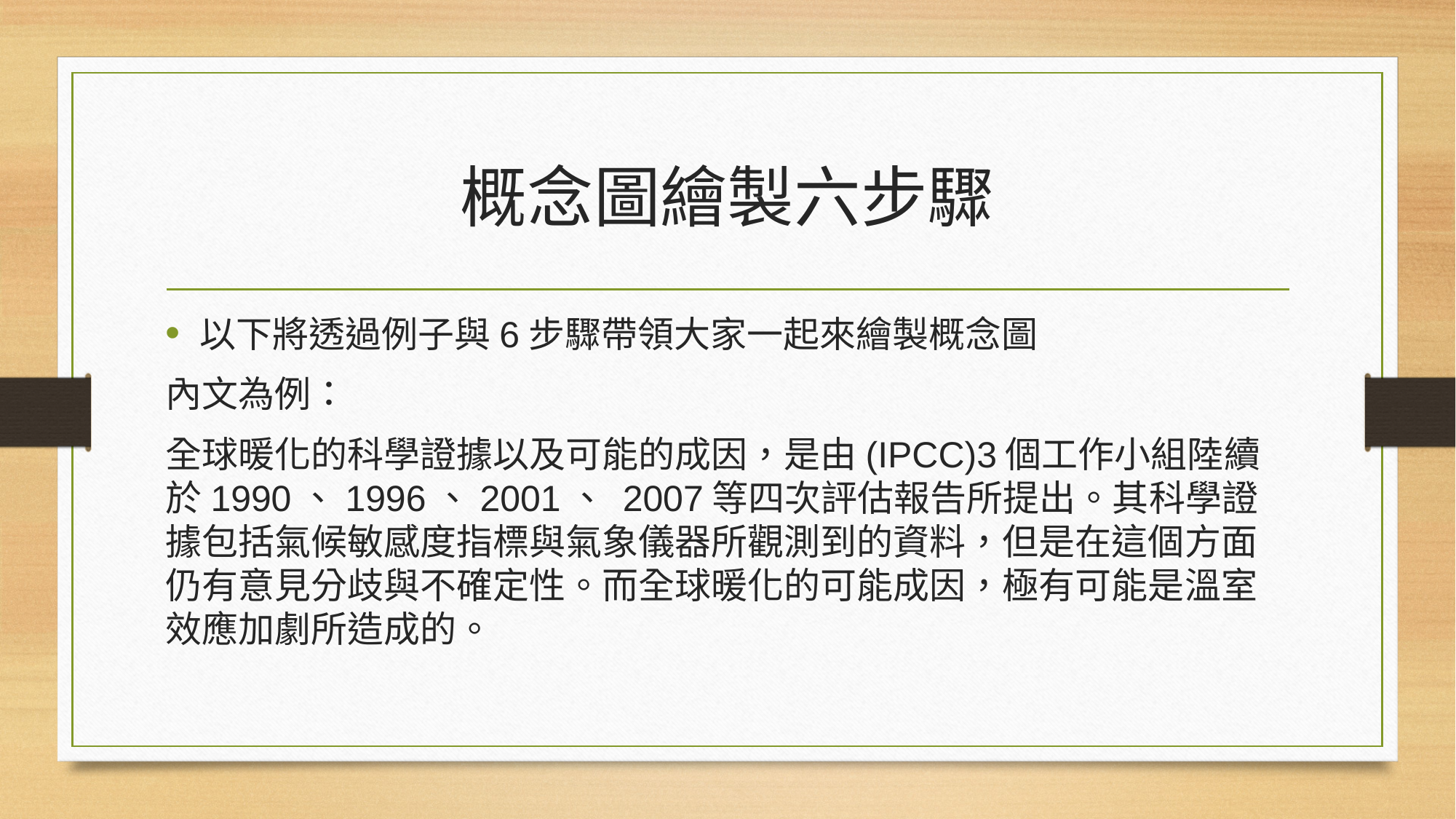

# 概念圖繪製六步驟
以下將透過例子與6步驟帶領大家一起來繪製概念圖
內文為例：
全球暖化的科學證據以及可能的成因，是由(IPCC)3個工作小組陸續於1990、1996、2001、 2007等四次評估報告所提出。其科學證據包括氣候敏感度指標與氣象儀器所觀測到的資料，但是在這個方面仍有意見分歧與不確定性。而全球暖化的可能成因，極有可能是溫室效應加劇所造成的。